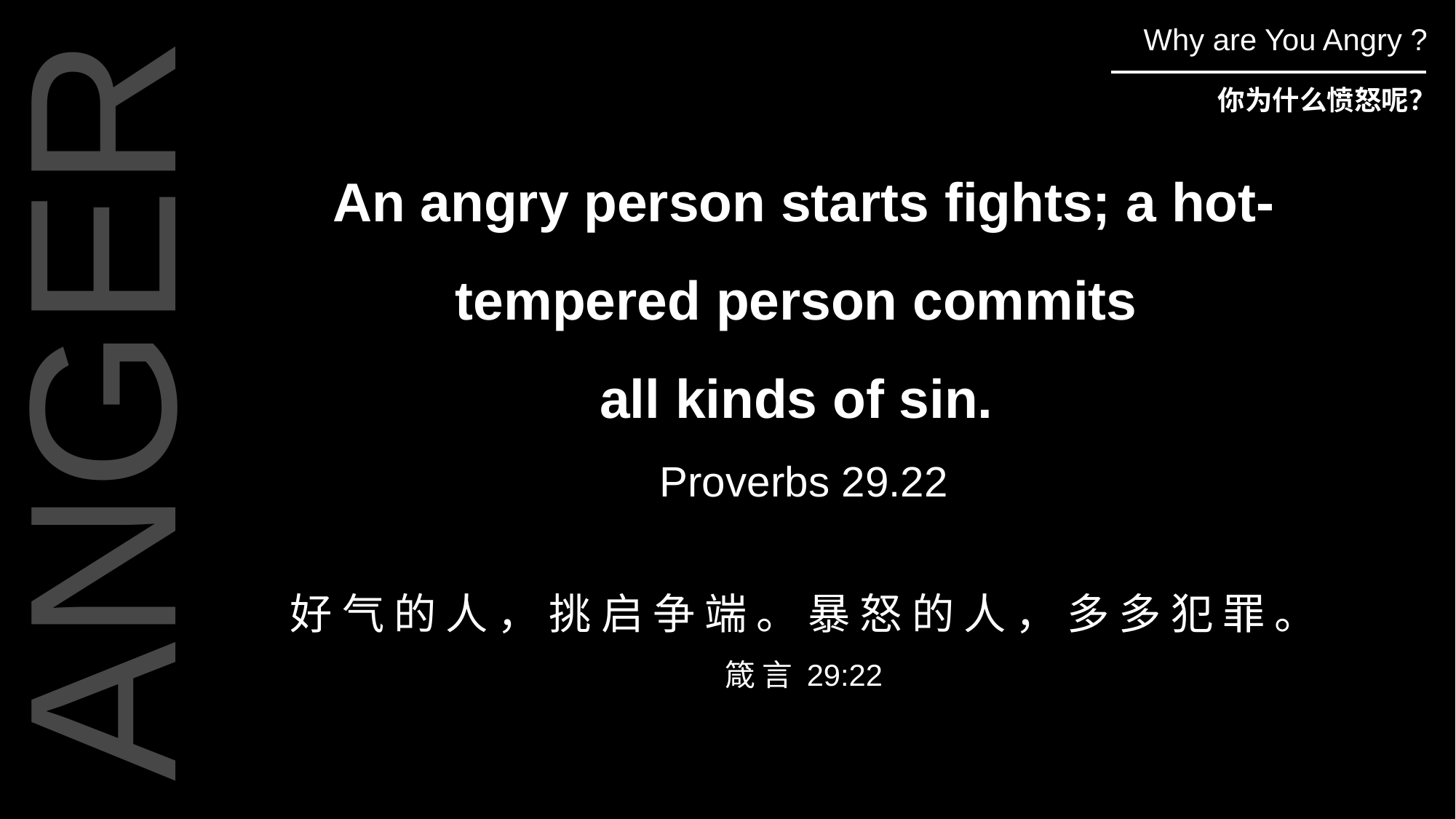

Why are You Angry ?
你为什么愤怒呢？
An angry person starts fights; a hot-tempered person commits
all kinds of sin.
Proverbs 29.22
ANGER
好 气 的 人 ， 挑 启 争 端 。 暴 怒 的 人 ， 多 多 犯 罪 。
箴 言 29:22